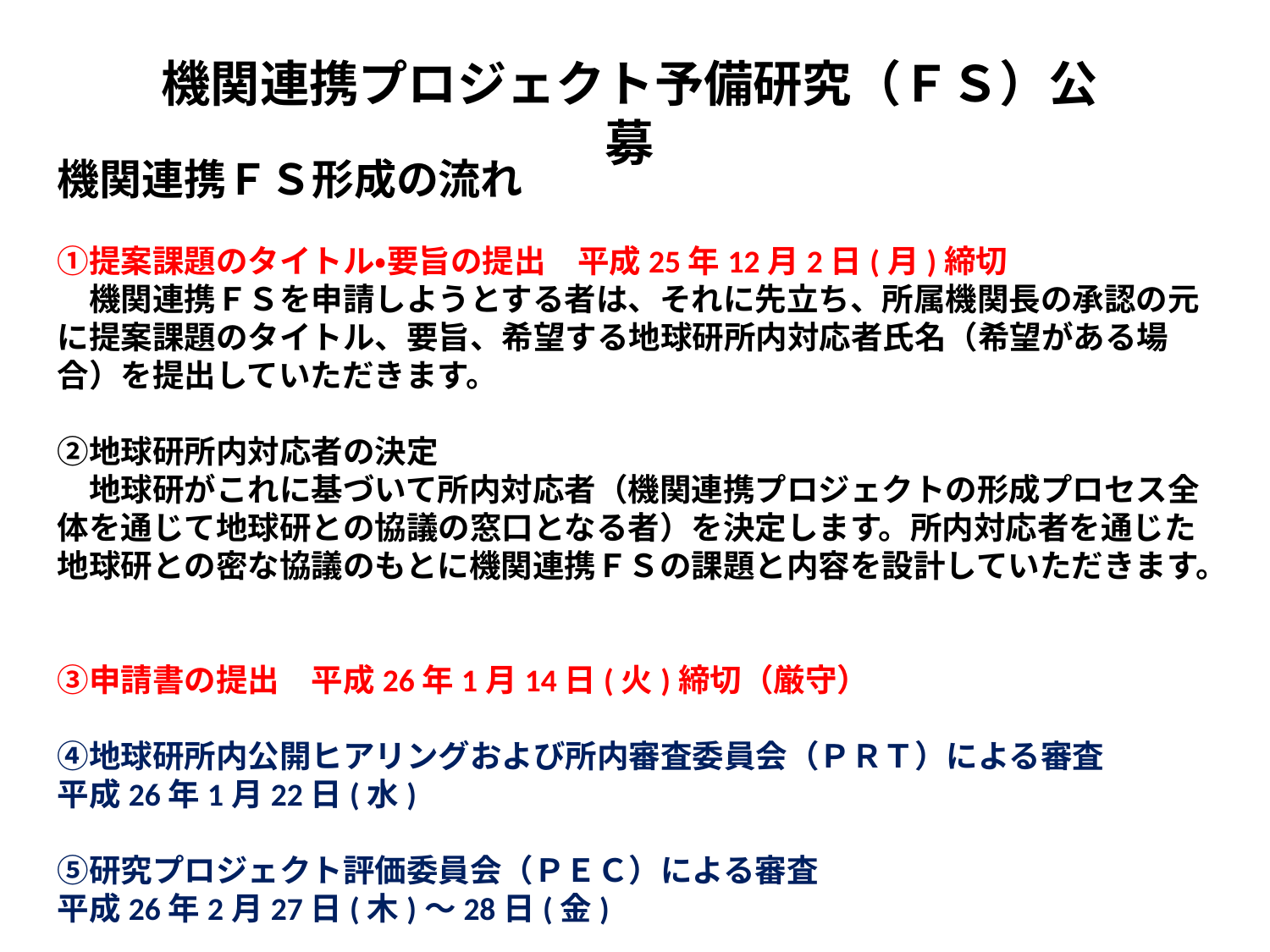

機関連携プロジェクト予備研究（ＦＳ）公募
機関連携ＦＳ形成の流れ
 
①提案課題のタイトル・要旨の提出　平成25年12月2日(月)締切
　機関連携ＦＳを申請しようとする者は、それに先立ち、所属機関長の承認の元に提案課題のタイトル、要旨、希望する地球研所内対応者氏名（希望がある場合）を提出していただきます。
 
②地球研所内対応者の決定
　地球研がこれに基づいて所内対応者（機関連携プロジェクトの形成プロセス全体を通じて地球研との協議の窓口となる者）を決定します。所内対応者を通じた地球研との密な協議のもとに機関連携ＦＳの課題と内容を設計していただきます。
 
③申請書の提出　平成26年1月14日(火)締切（厳守）
　
④地球研所内公開ヒアリングおよび所内審査委員会（ＰＲＴ）による審査
平成26年1月22日(水)
　
⑤研究プロジェクト評価委員会（ＰＥＣ）による審査
平成26年2月27日(木)～28日(金)